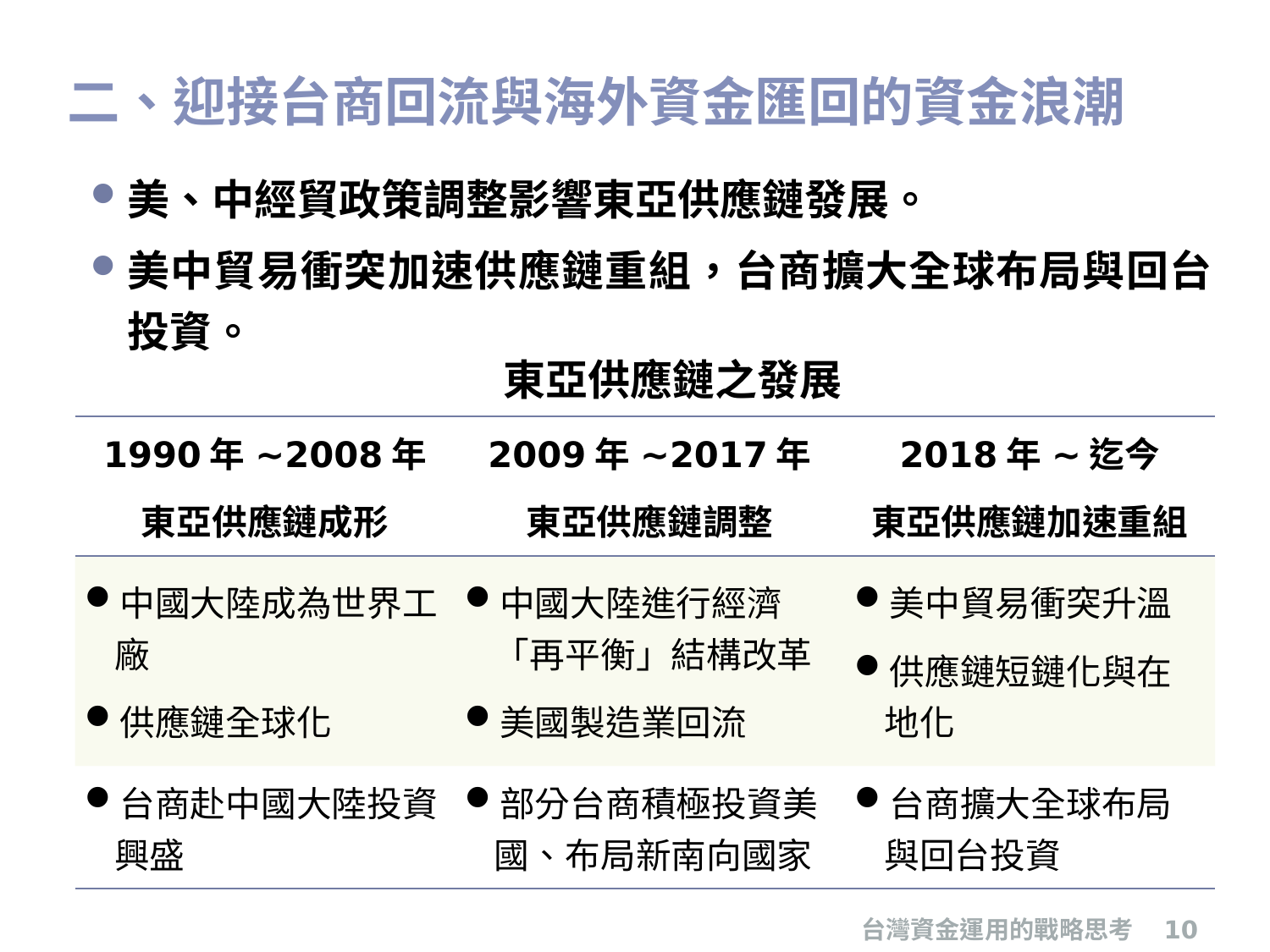

# 二、迎接台商回流與海外資金匯回的資金浪潮
美、中經貿政策調整影響東亞供應鏈發展。
美中貿易衝突加速供應鏈重組，台商擴大全球布局與回台投資。
東亞供應鏈之發展
| 1990年~2008年 東亞供應鏈成形 | 2009年~2017年 東亞供應鏈調整 | 2018年~迄今 東亞供應鏈加速重組 |
| --- | --- | --- |
| 中國大陸成為世界工廠 供應鏈全球化 | 中國大陸進行經濟「再平衡」結構改革 美國製造業回流 | 美中貿易衝突升溫 供應鏈短鏈化與在地化 |
| 台商赴中國大陸投資興盛 | 部分台商積極投資美國、布局新南向國家 | 台商擴大全球布局與回台投資 |
台灣資金運用的戰略思考
10